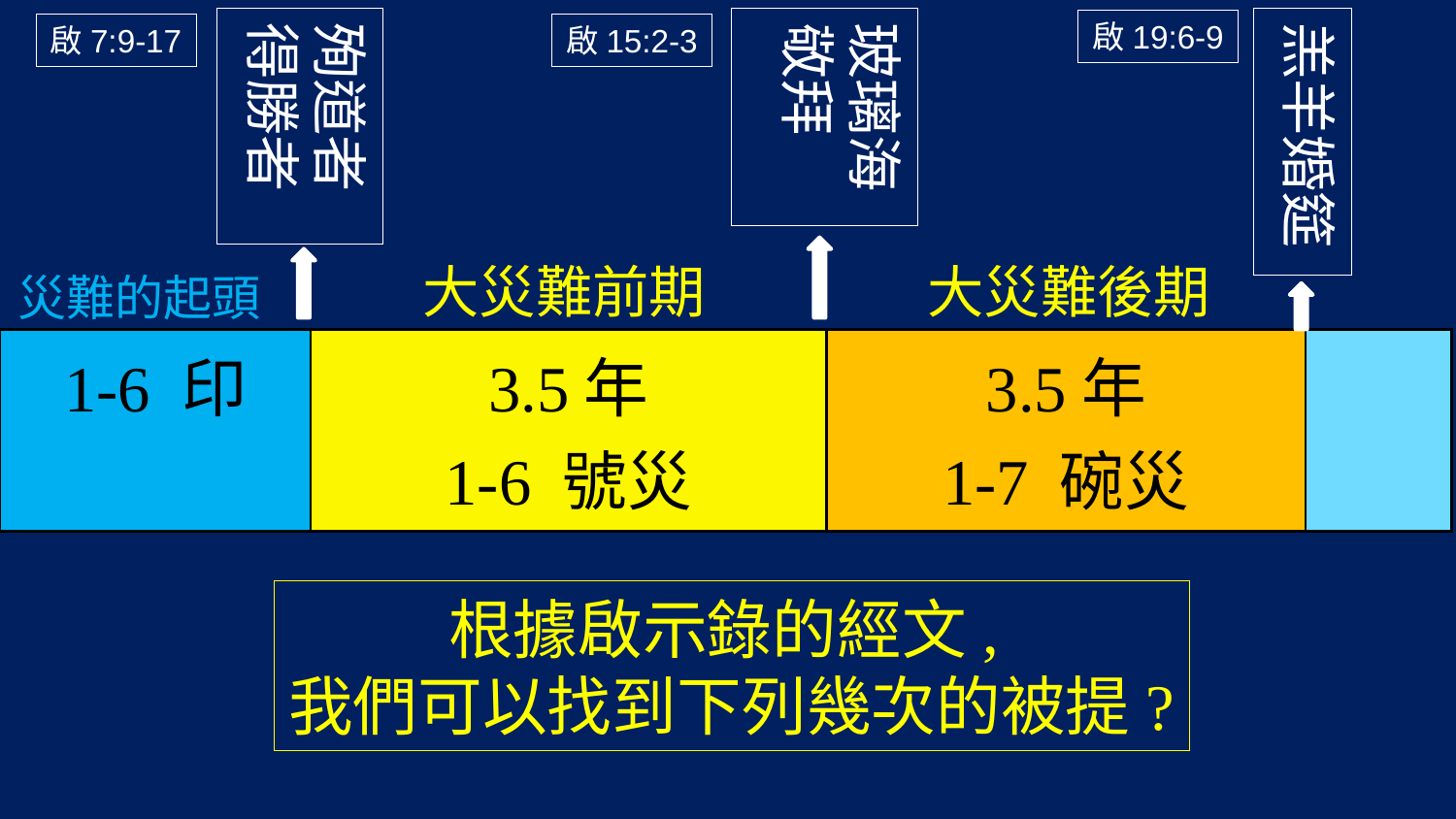

殉道者
得勝者
玻璃海
敬拜
羔羊婚筵
啟19:6-9
啟7:9-17
啟15:2-3

大災難前期
大災難後期
災難的起頭

| 1-6 印 | 3.5年 1-6 號災 | 3.5年 1-7 碗災 |  |
| --- | --- | --- | --- |
根據啟示錄的經文,
我們可以找到下列幾次的被提?